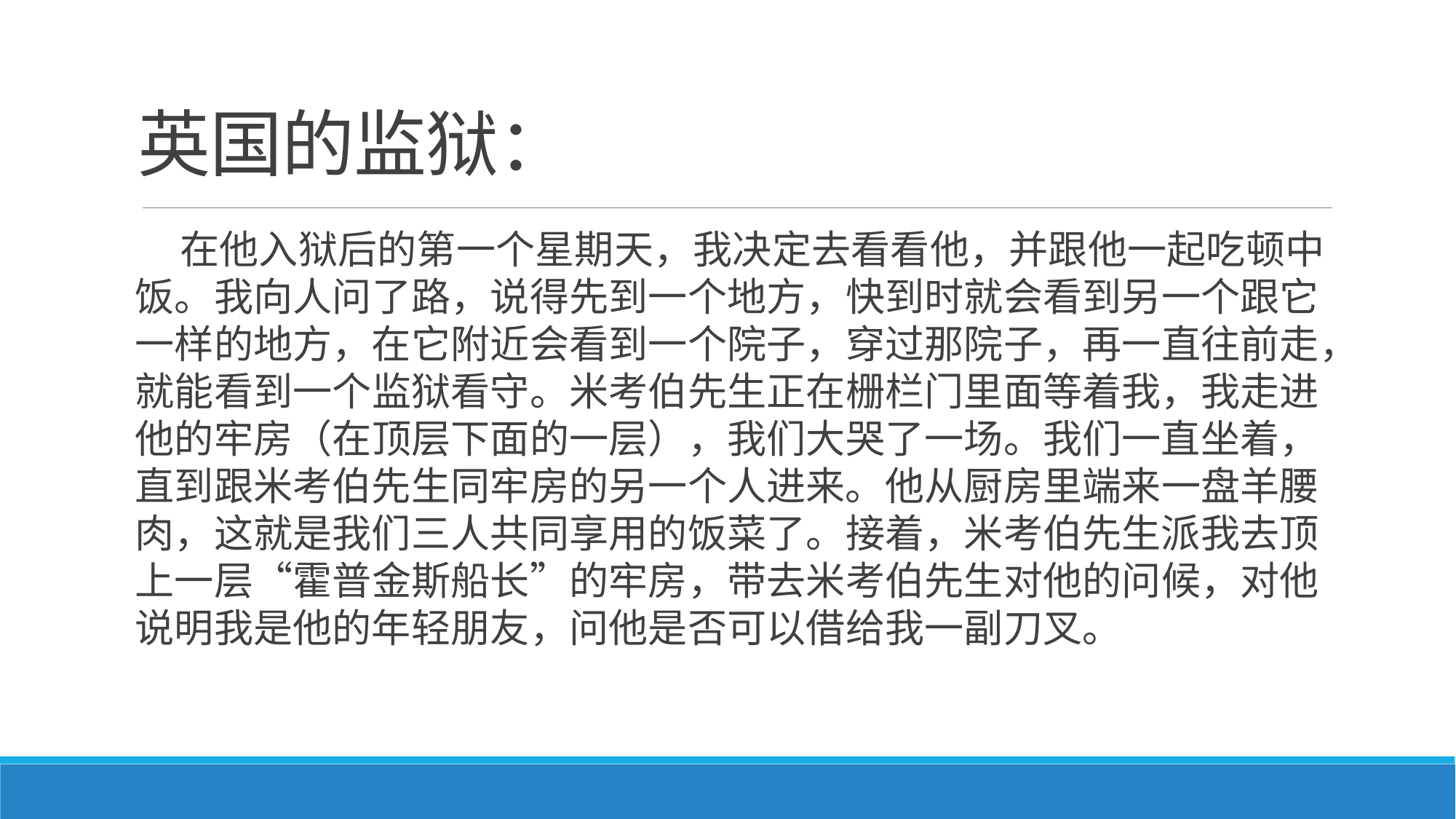

# 英国的监狱：
    在他入狱后的第一个星期天，我决定去看看他，并跟他一起吃顿中饭。我向人问了路，说得先到一个地方，快到时就会看到另一个跟它一样的地方，在它附近会看到一个院子，穿过那院子，再一直往前走，就能看到一个监狱看守。米考伯先生正在栅栏门里面等着我，我走进他的牢房（在顶层下面的一层），我们大哭了一场。我们一直坐着，直到跟米考伯先生同牢房的另一个人进来。他从厨房里端来一盘羊腰肉，这就是我们三人共同享用的饭菜了。接着，米考伯先生派我去顶上一层“霍普金斯船长”的牢房，带去米考伯先生对他的问候，对他说明我是他的年轻朋友，问他是否可以借给我一副刀叉。